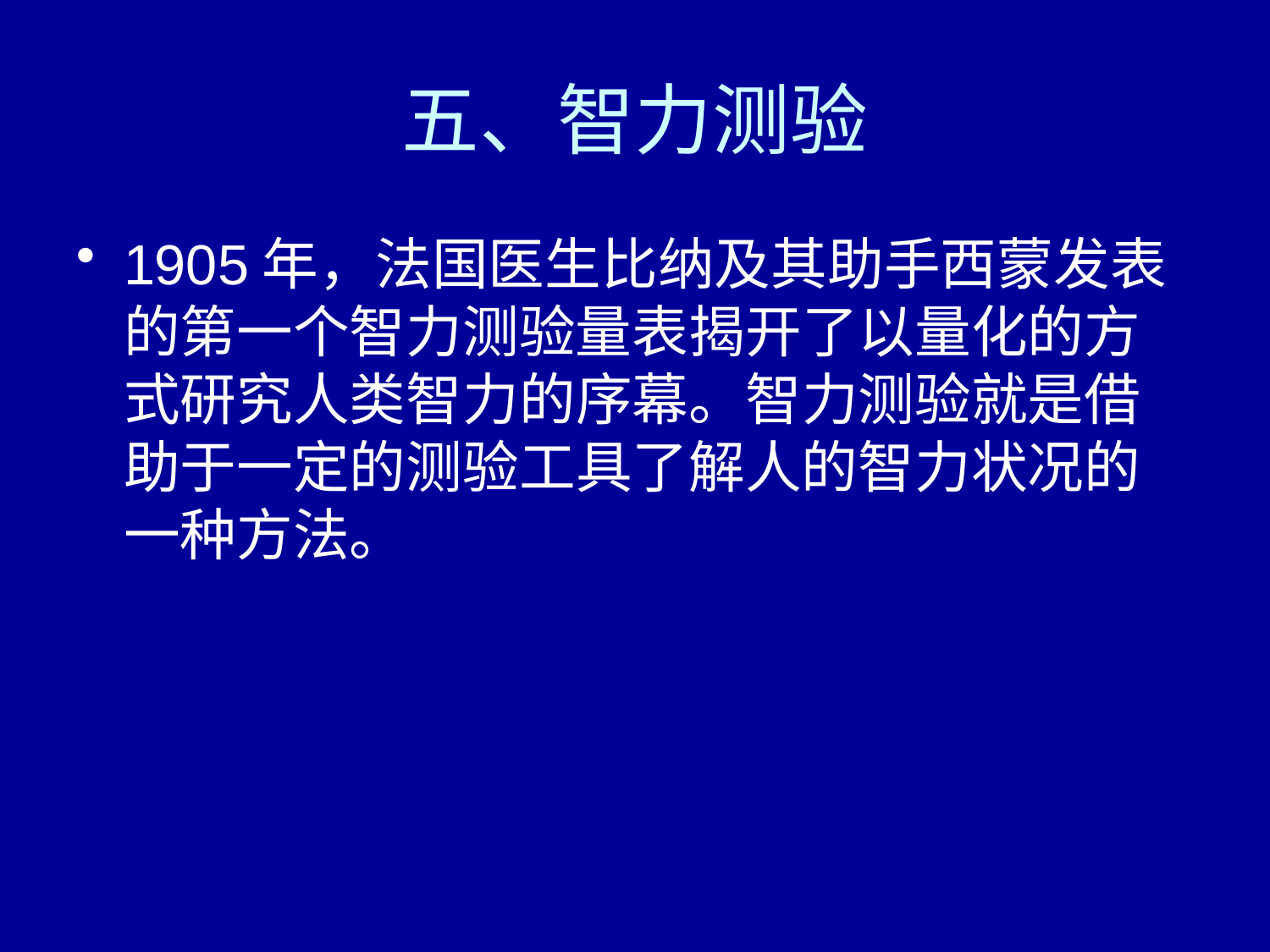

# 五、智力测验
1905年，法国医生比纳及其助手西蒙发表的第一个智力测验量表揭开了以量化的方式研究人类智力的序幕。智力测验就是借助于一定的测验工具了解人的智力状况的一种方法。